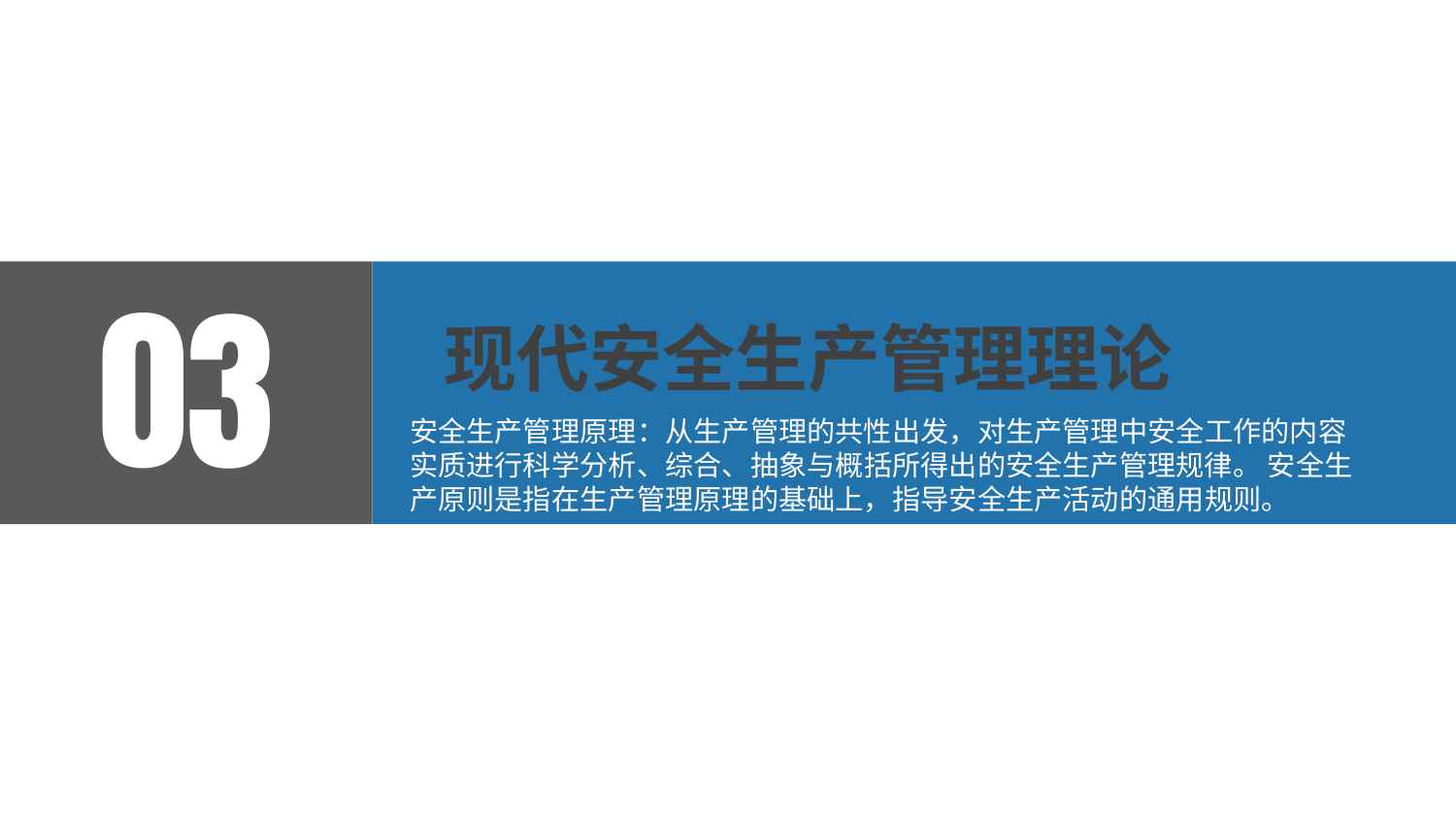

03
现代安全生产管理理论
安全生产管理原理：从生产管理的共性出发，对生产管理中安全工作的内容实质进行科学分析、综合、抽象与概括所得出的安全生产管理规律。 安全生产原则是指在生产管理原理的基础上，指导安全生产活动的通用规则。